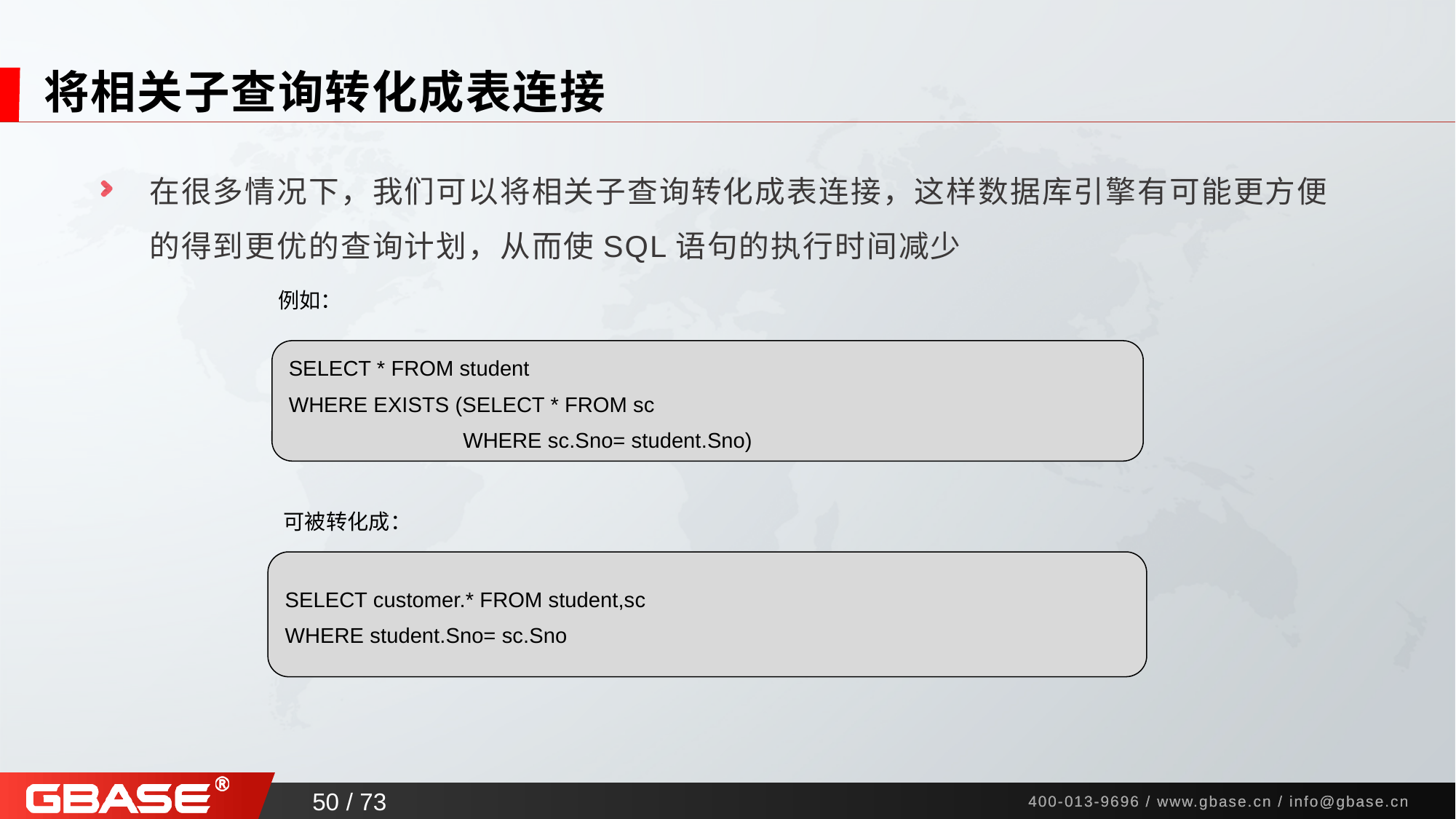

# 将相关子查询转化成表连接
在很多情况下，我们可以将相关子查询转化成表连接，这样数据库引擎有可能更方便的得到更优的查询计划，从而使SQL语句的执行时间减少
例如：
SELECT * FROM student
WHERE EXISTS (SELECT * FROM sc
                             WHERE sc.Sno= student.Sno)
可被转化成：
SELECT customer.* FROM student,sc
WHERE student.Sno= sc.Sno